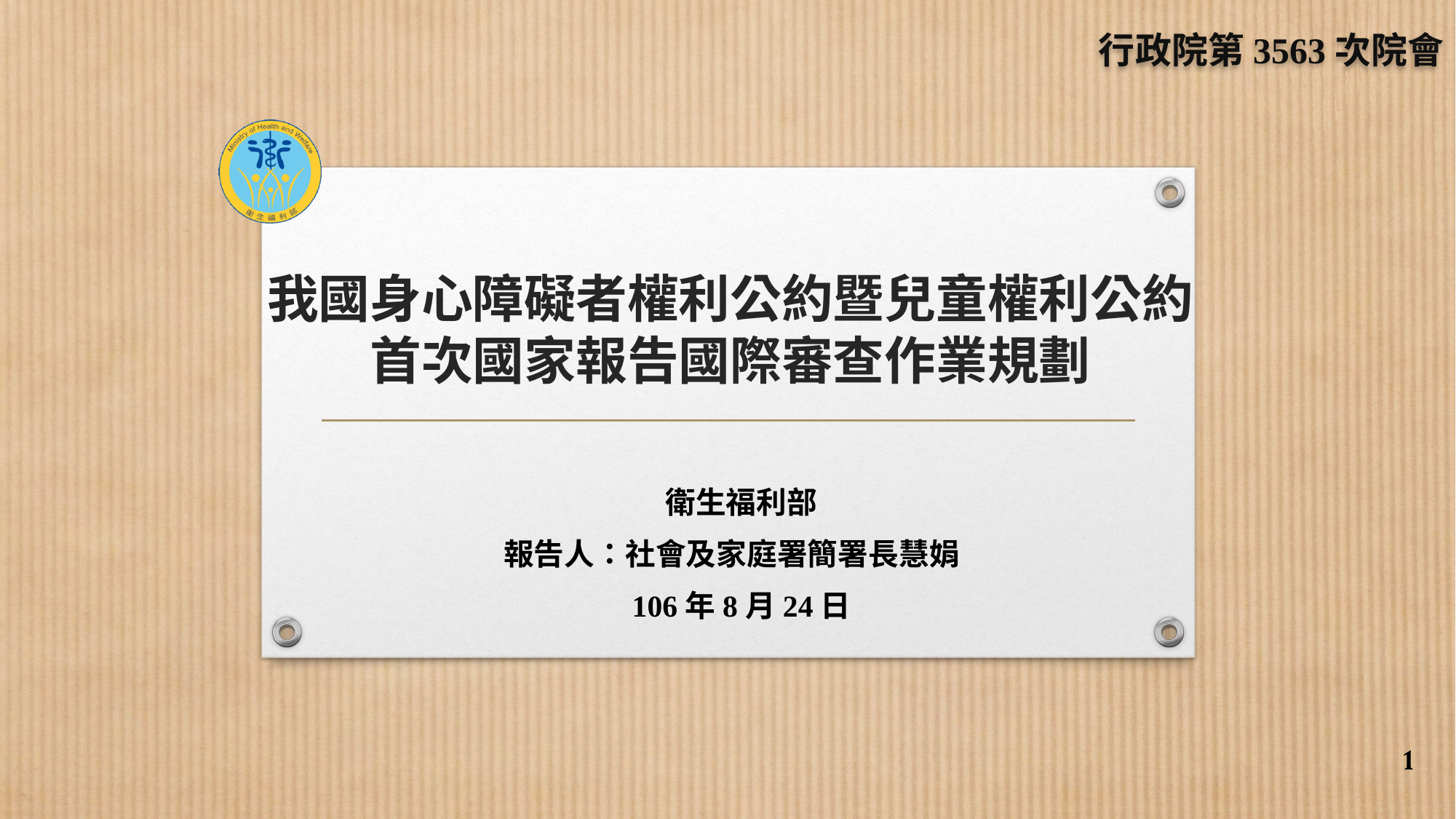

行政院第3563次院會
# 我國身心障礙者權利公約暨兒童權利公約 首次國家報告國際審查作業規劃
衛生福利部
報告人：社會及家庭署簡署長慧娟
106年8月24日
1